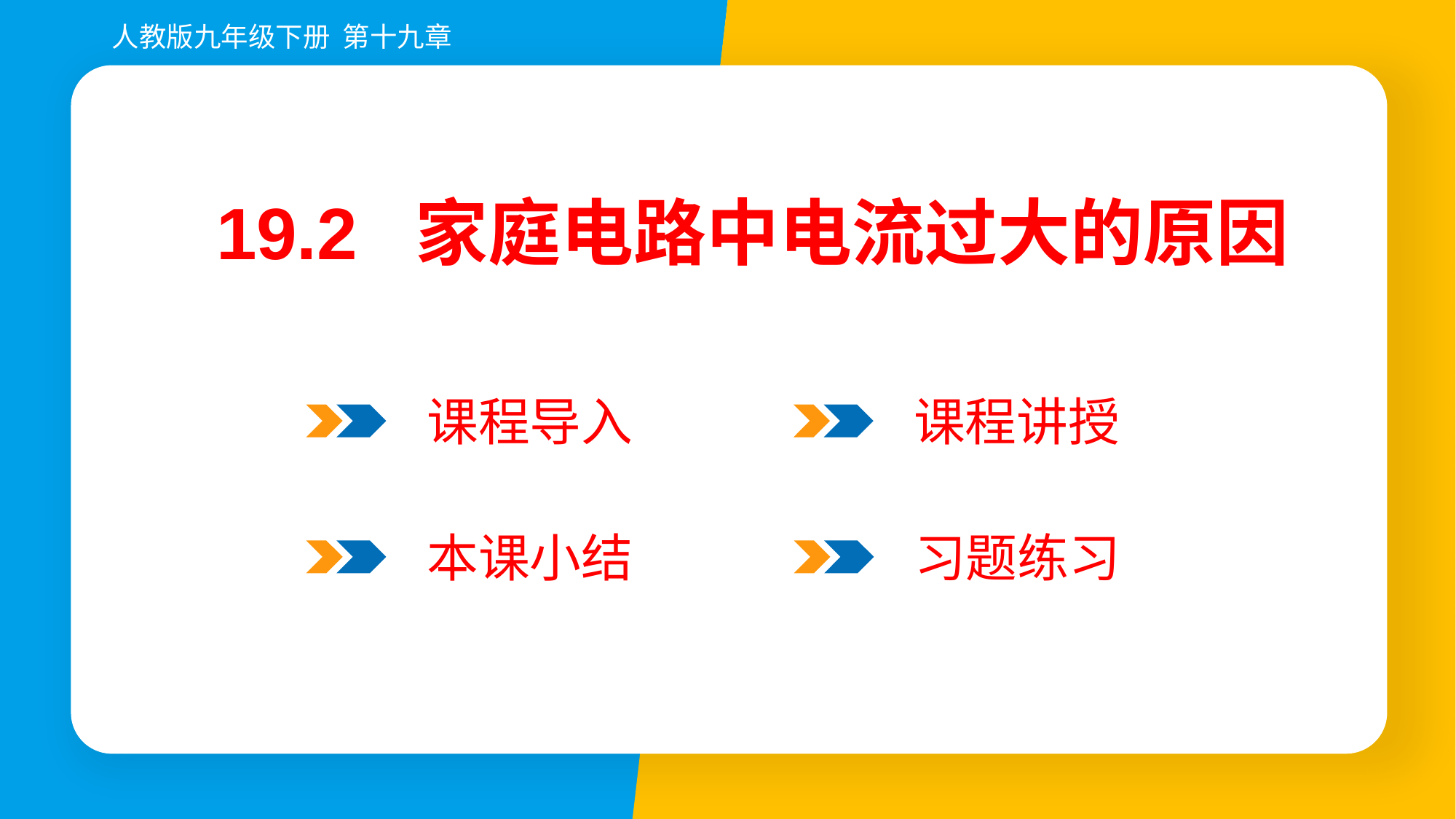

人教版九年级下册  第十九章
19.2  家庭电路中电流过大的原因
课程导入

课程讲授

习题练习

本课小结